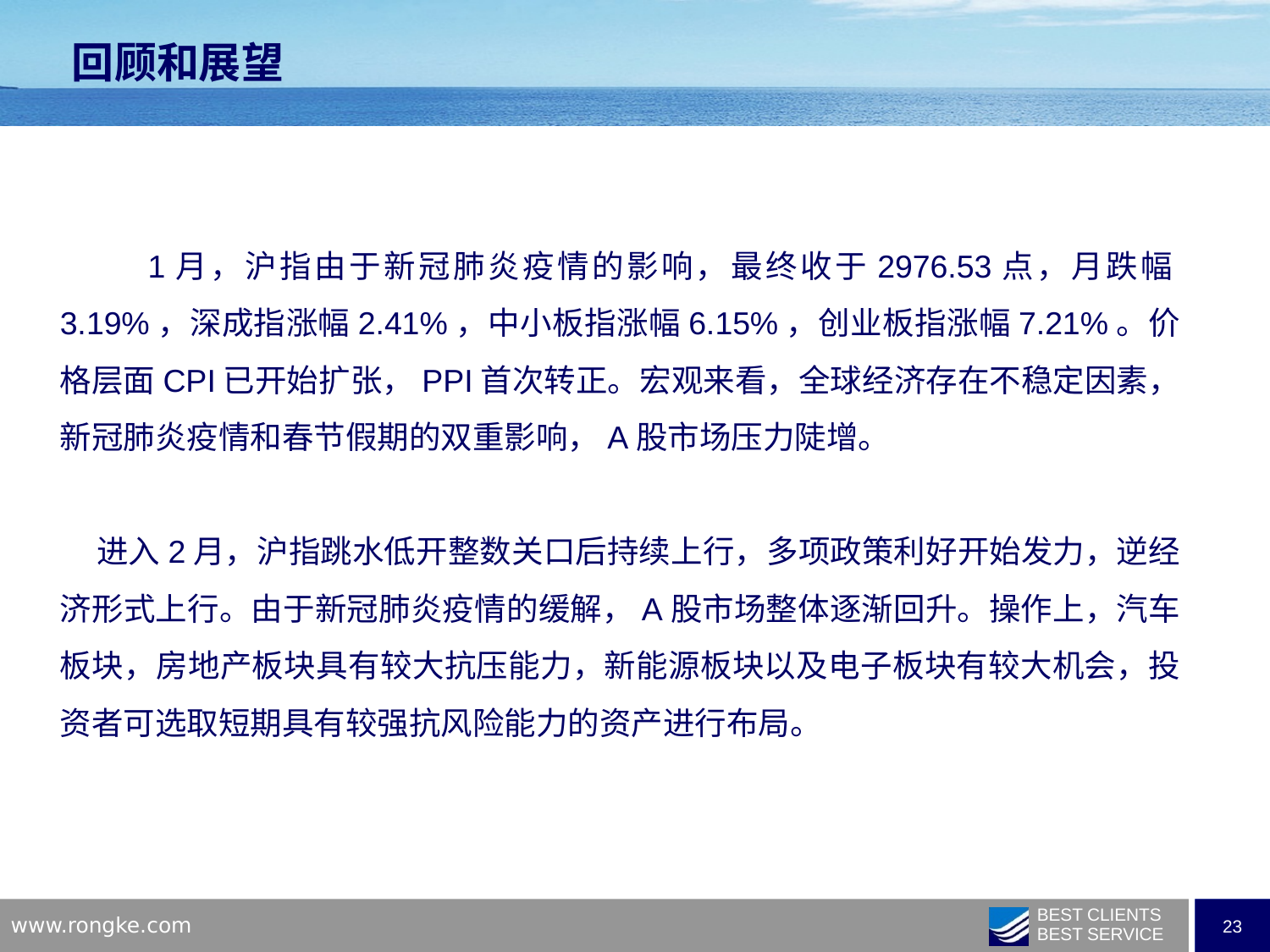

回顾和展望

    1月，沪指由于新冠肺炎疫情的影响，最终收于2976.53点，月跌幅3.19%，深成指涨幅2.41%，中小板指涨幅6.15%，创业板指涨幅7.21%。价格层面CPI已开始扩张，PPI首次转正。宏观来看，全球经济存在不稳定因素，新冠肺炎疫情和春节假期的双重影响，A股市场压力陡增。

    进入2月，沪指跳水低开整数关口后持续上行，多项政策利好开始发力，逆经济形式上行。由于新冠肺炎疫情的缓解，A股市场整体逐渐回升。操作上，汽车板块，房地产板块具有较大抗压能力，新能源板块以及电子板块有较大机会，投资者可选取短期具有较强抗风险能力的资产进行布局。